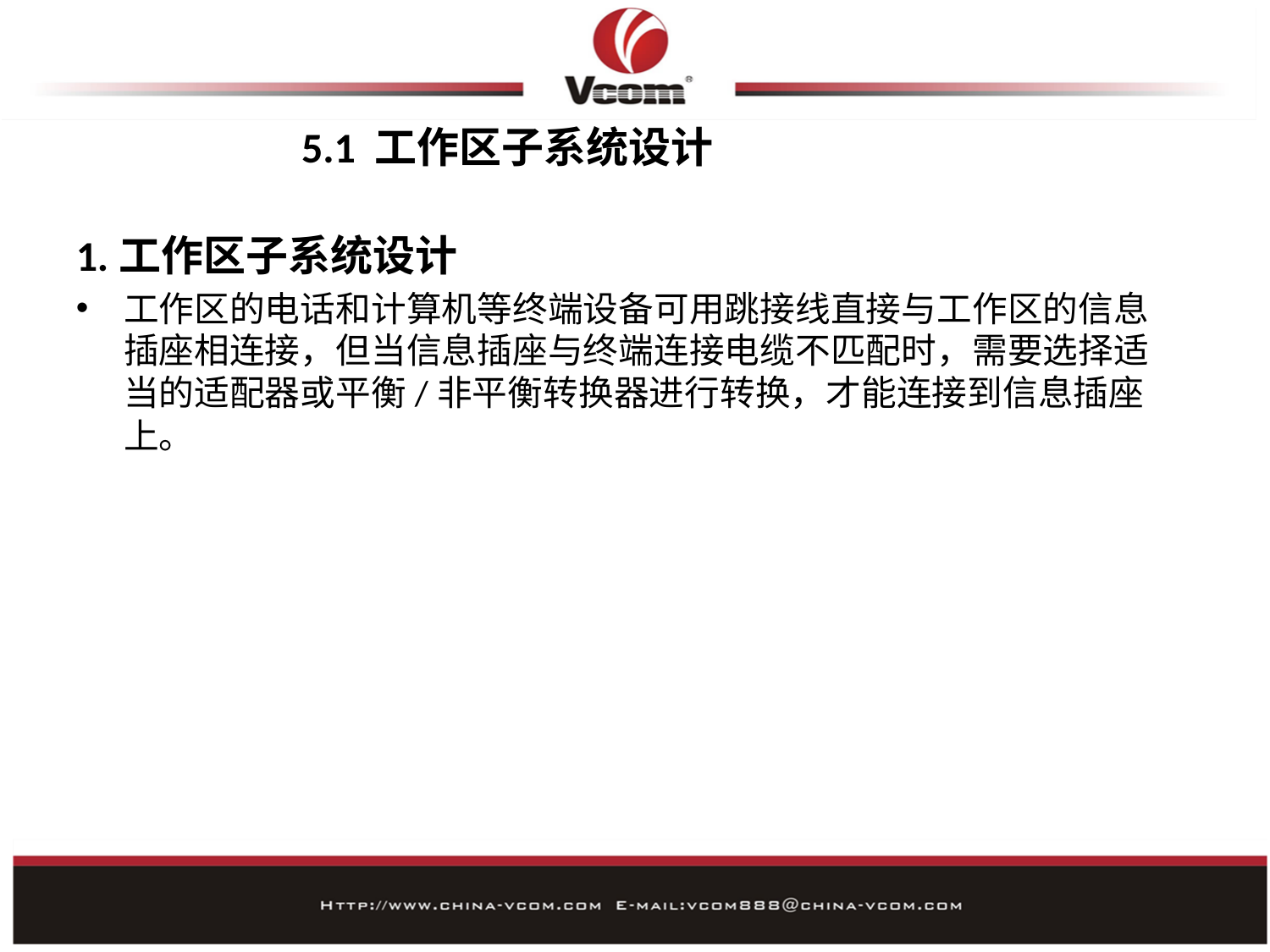

# 5.1 工作区子系统设计
1.工作区子系统设计
工作区的电话和计算机等终端设备可用跳接线直接与工作区的信息插座相连接，但当信息插座与终端连接电缆不匹配时，需要选择适当的适配器或平衡/非平衡转换器进行转换，才能连接到信息插座上。